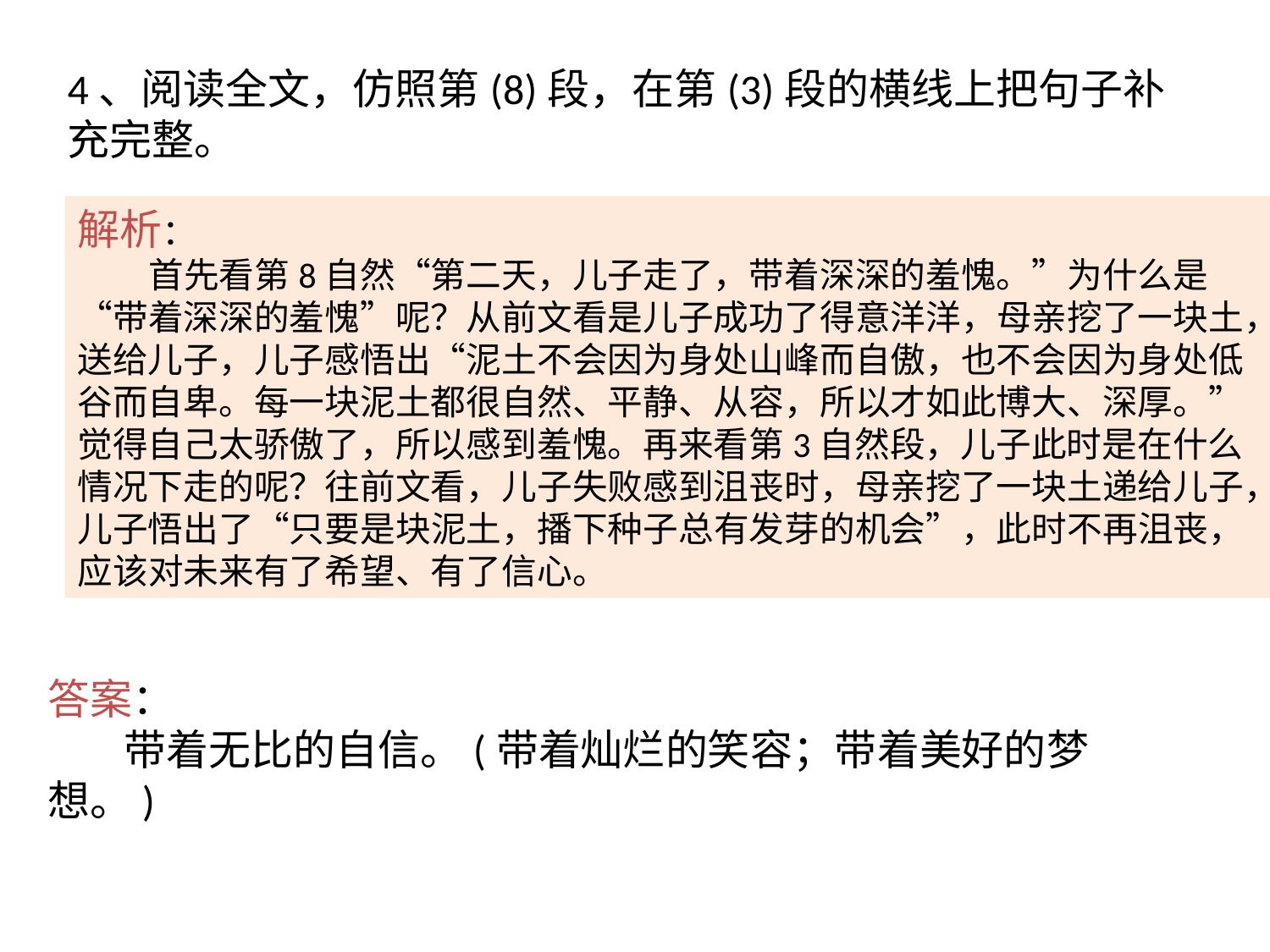

4、阅读全文，仿照第(8)段，在第(3)段的横线上把句子补充完整。

解析：
        首先看第8自然“第二天，儿子走了，带着深深的羞愧。”为什么是“带着深深的羞愧”呢？从前文看是儿子成功了得意洋洋，母亲挖了一块土，送给儿子，儿子感悟出“泥土不会因为身处山峰而自傲，也不会因为身处低谷而自卑。每一块泥土都很自然、平静、从容，所以才如此博大、深厚。”
觉得自己太骄傲了，所以感到羞愧。再来看第3自然段，儿子此时是在什么情况下走的呢？往前文看，儿子失败感到沮丧时，母亲挖了一块土递给儿子，儿子悟出了“只要是块泥土，播下种子总有发芽的机会”，此时不再沮丧，应该对未来有了希望、有了信心。
答案：
       带着无比的自信。(带着灿烂的笑容；带着美好的梦想。)